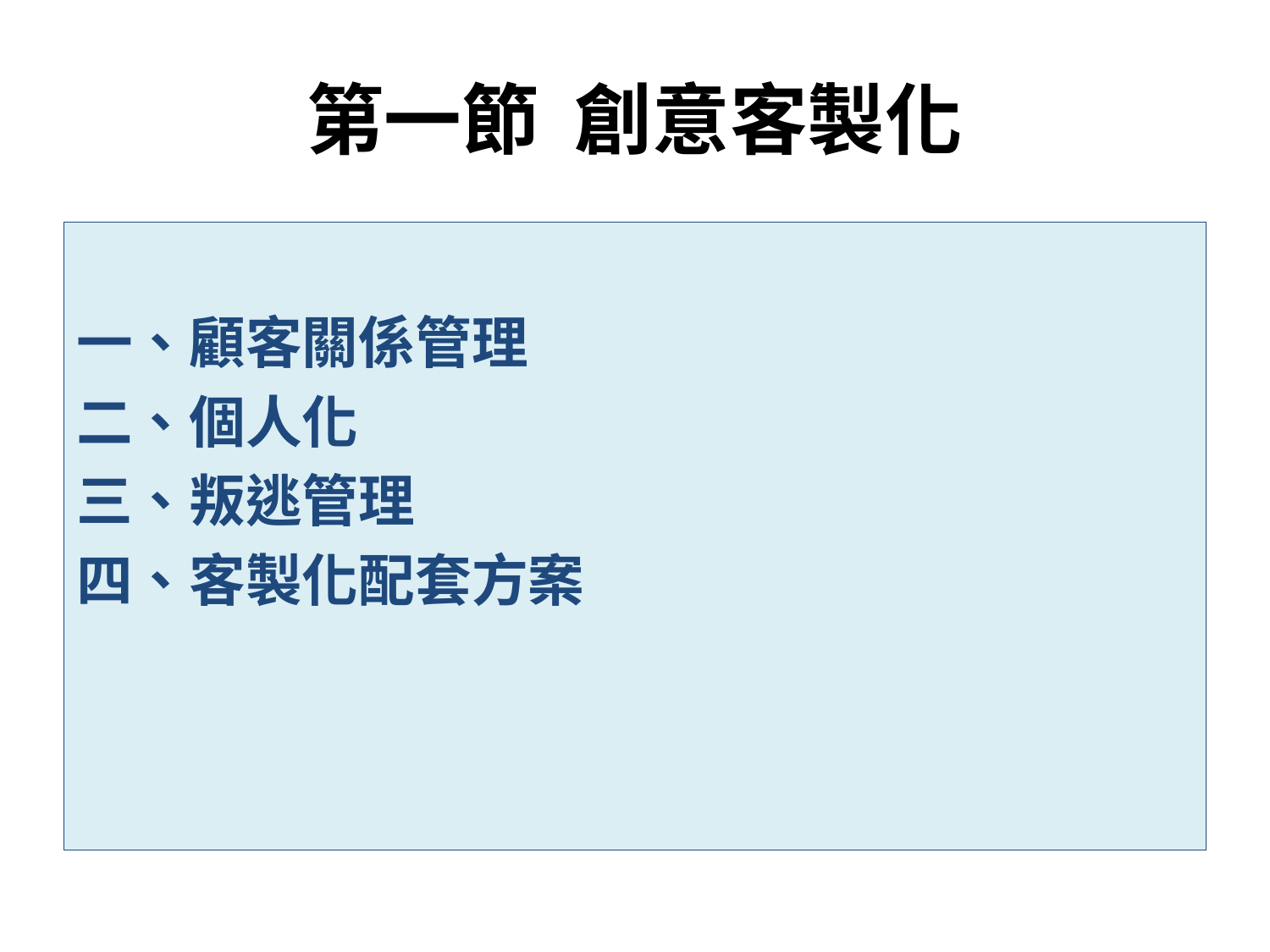

# 第一節  創意客製化

一、顧客關係管理
二、個人化
三、叛逃管理
四、客製化配套方案